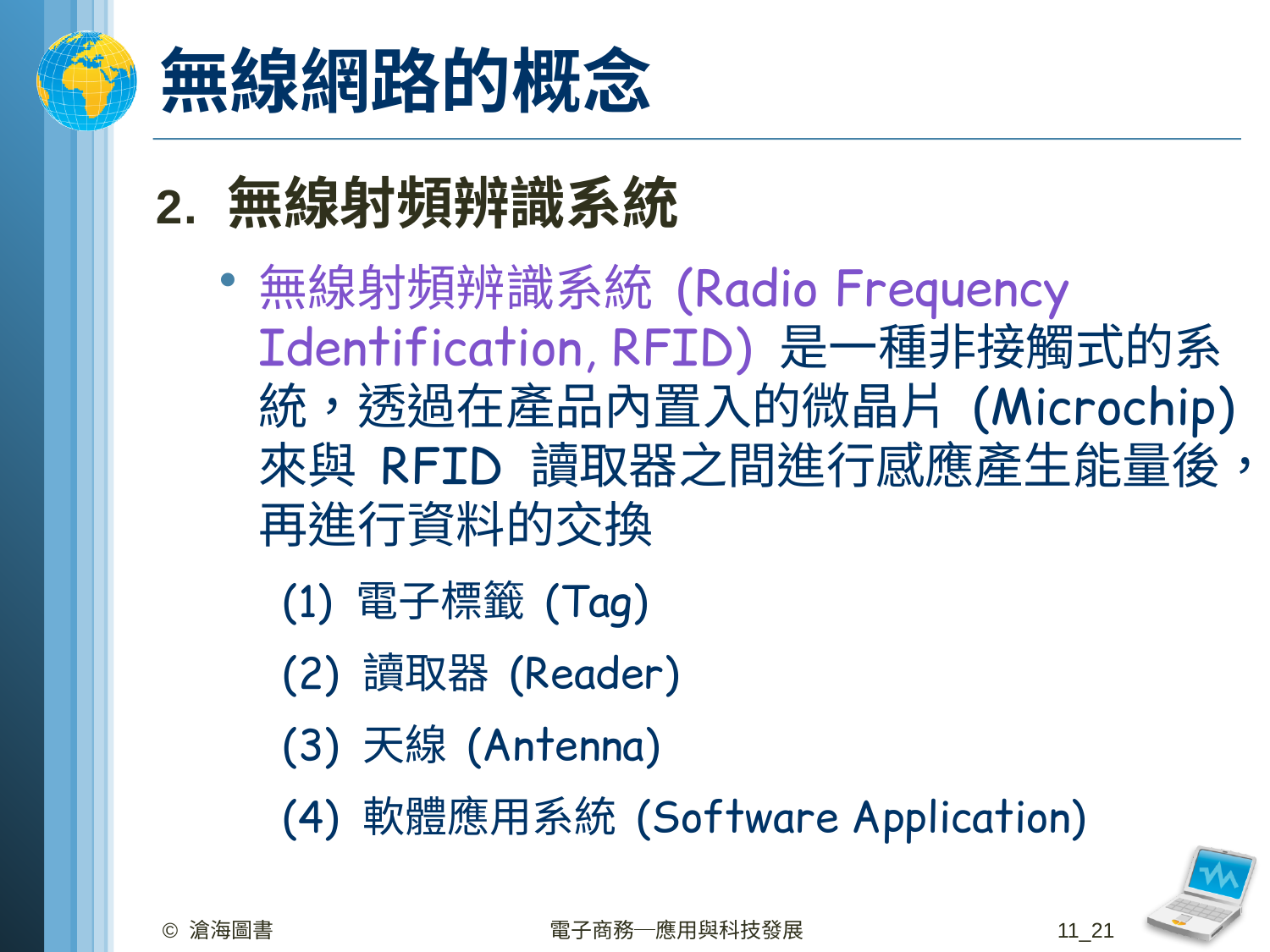

# 無線網路的概念
無線射頻辨識系統
無線射頻辨識系統 (Radio Frequency Identification, RFID) 是一種非接觸式的系統，透過在產品內置入的微晶片 (Microchip) 來與 RFID 讀取器之間進行感應產生能量後，再進行資料的交換
(1) 電子標籤 (Tag)
(2) 讀取器 (Reader)
(3) 天線 (Antenna)
(4) 軟體應用系統 (Software Application)
© 滄海圖書
電子商務─應用與科技發展
11_21